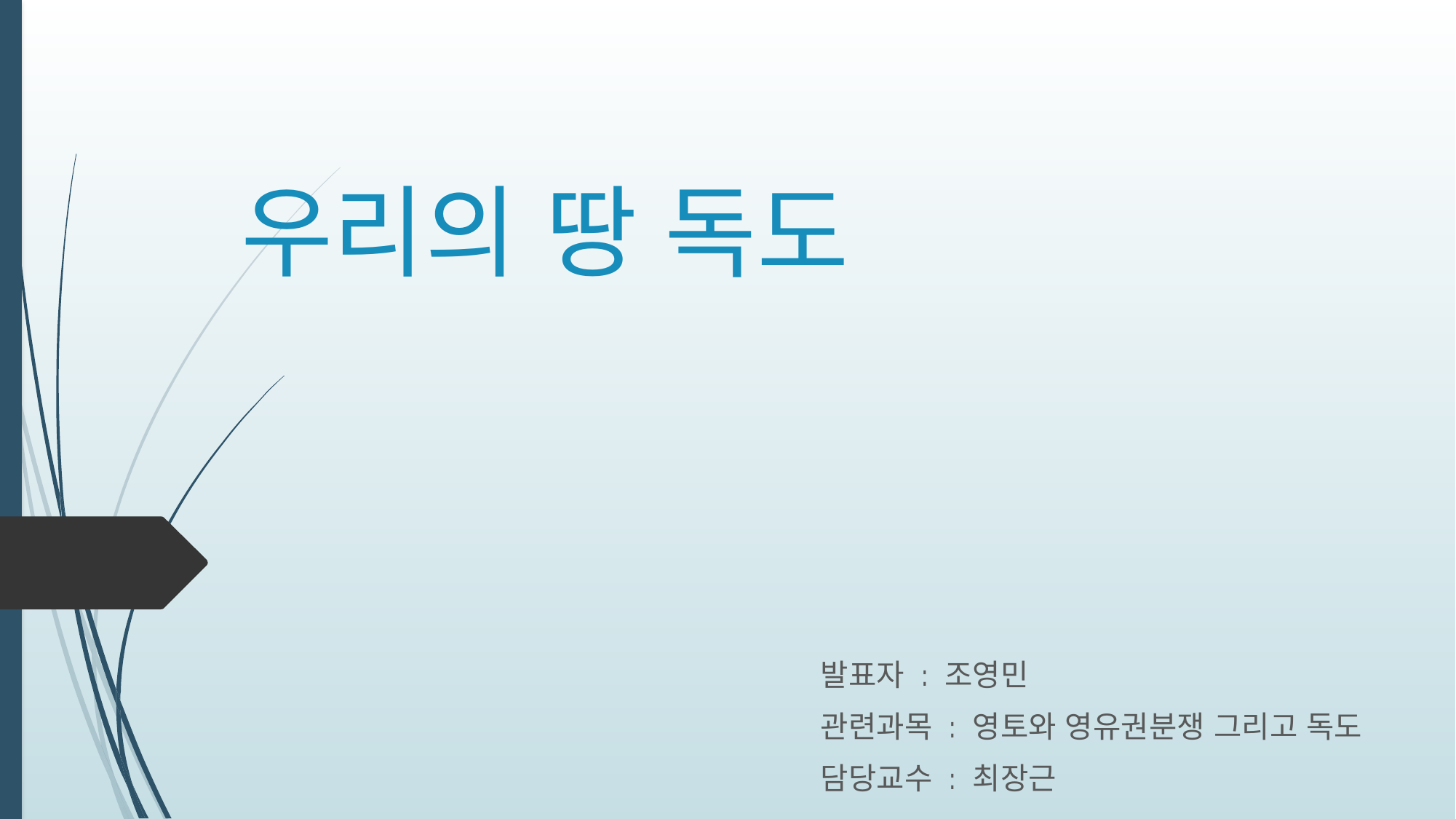

# 우리의 땅 독도
발표자 : 조영민
관련과목 : 영토와 영유권분쟁 그리고 독도
담당교수 : 최장근